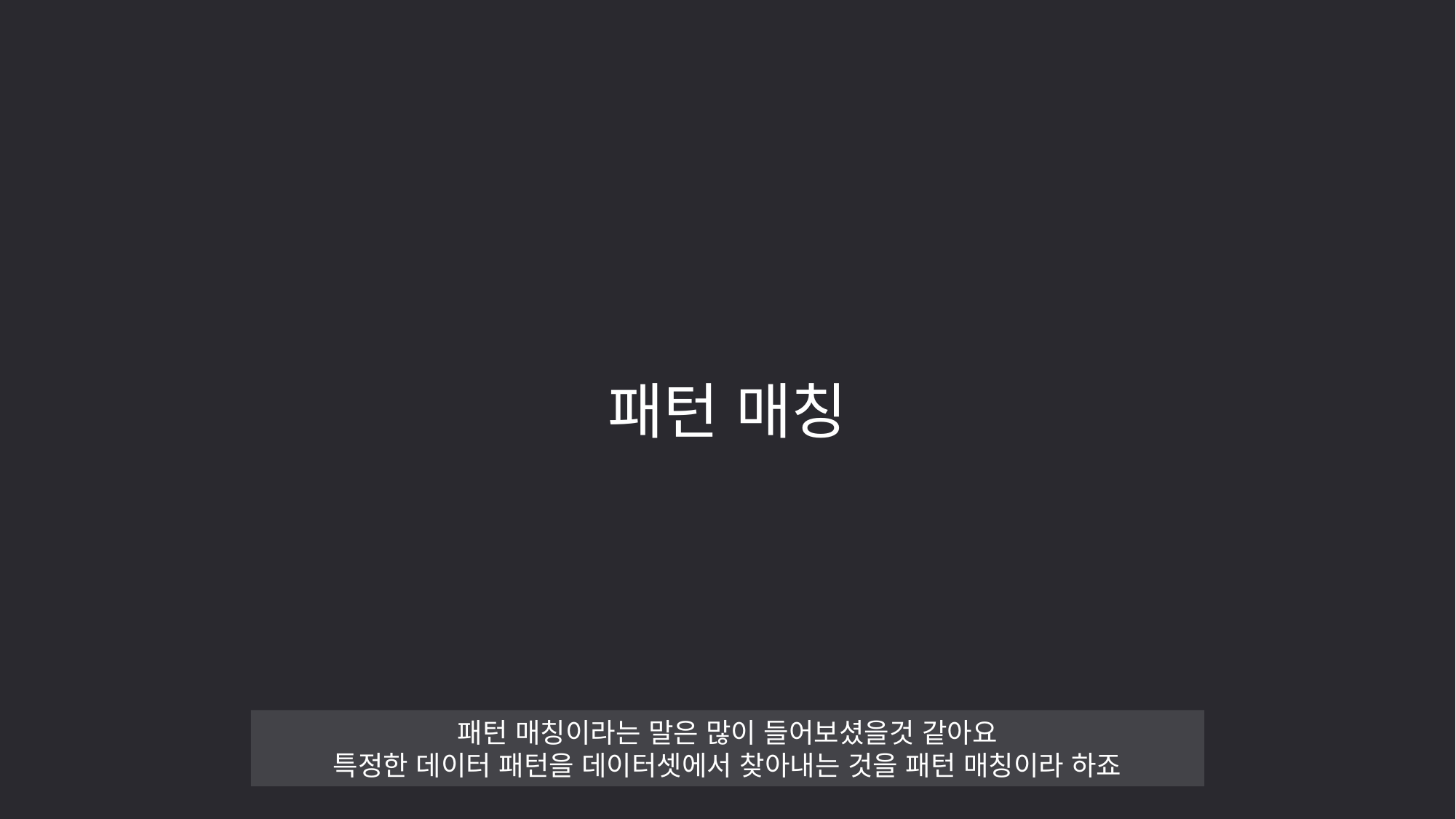

패턴 매칭
패턴 매칭이라는 말은 많이 들어보셨을것 같아요
특정한 데이터 패턴을 데이터셋에서 찾아내는 것을 패턴 매칭이라 하죠